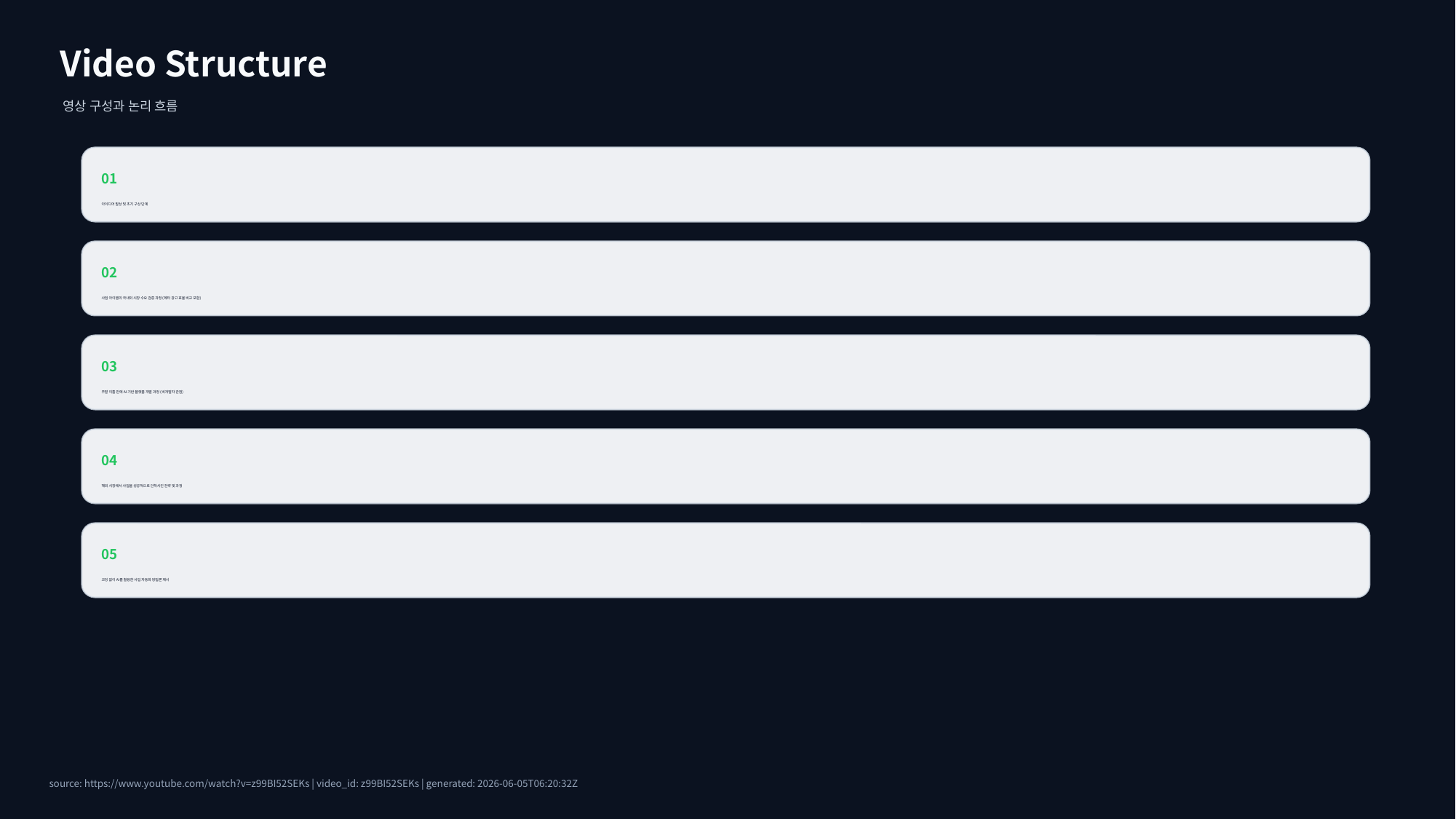

Video Structure
영상 구성과 논리 흐름

01
아이디어 발상 및 초기 구상 단계

02
사업 아이템의 국내외 시장 수요 검증 과정 (메타 광고 효율 비교 포함)

03
주말 이틀 만에 AI 기반 플랫폼 개발 과정 (비개발자 관점)

04
해외 시장에서 사업을 성공적으로 안착시킨 전략 및 과정

05
코딩 없이 AI를 활용한 사업 자동화 방법론 제시
source: https://www.youtube.com/watch?v=z99BI52SEKs | video_id: z99BI52SEKs | generated: 2026-06-05T06:20:32Z